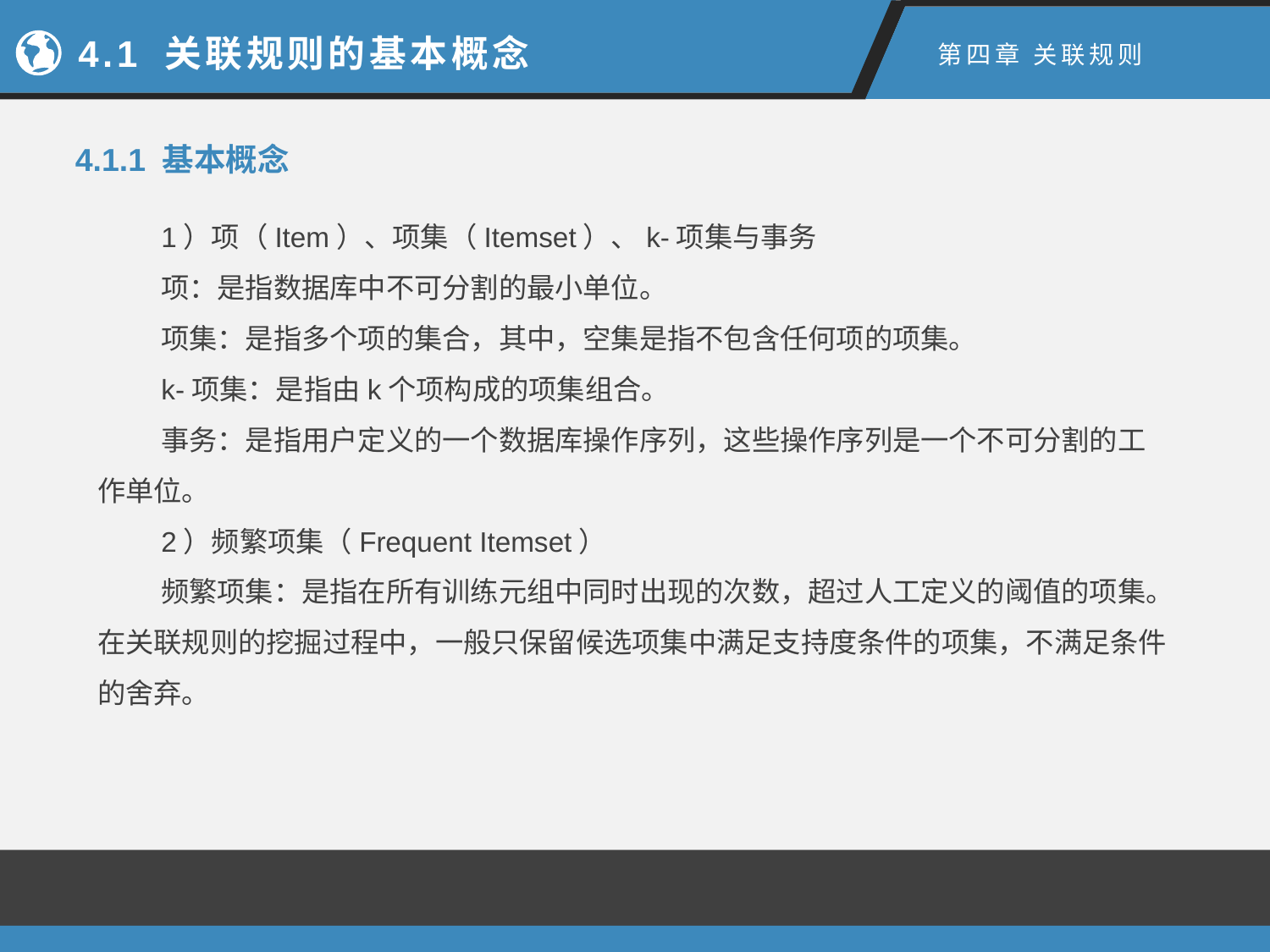

4.1 关联规则的基本概念

第四章 关联规则
4.1.1 基本概念
1）项（Item）、项集（Itemset）、k-项集与事务
项：是指数据库中不可分割的最小单位。
项集：是指多个项的集合，其中，空集是指不包含任何项的项集。
k-项集：是指由k个项构成的项集组合。
事务：是指用户定义的一个数据库操作序列，这些操作序列是一个不可分割的工作单位。
2）频繁项集（Frequent Itemset）
频繁项集：是指在所有训练元组中同时出现的次数，超过人工定义的阈值的项集。在关联规则的挖掘过程中，一般只保留候选项集中满足支持度条件的项集，不满足条件的舍弃。